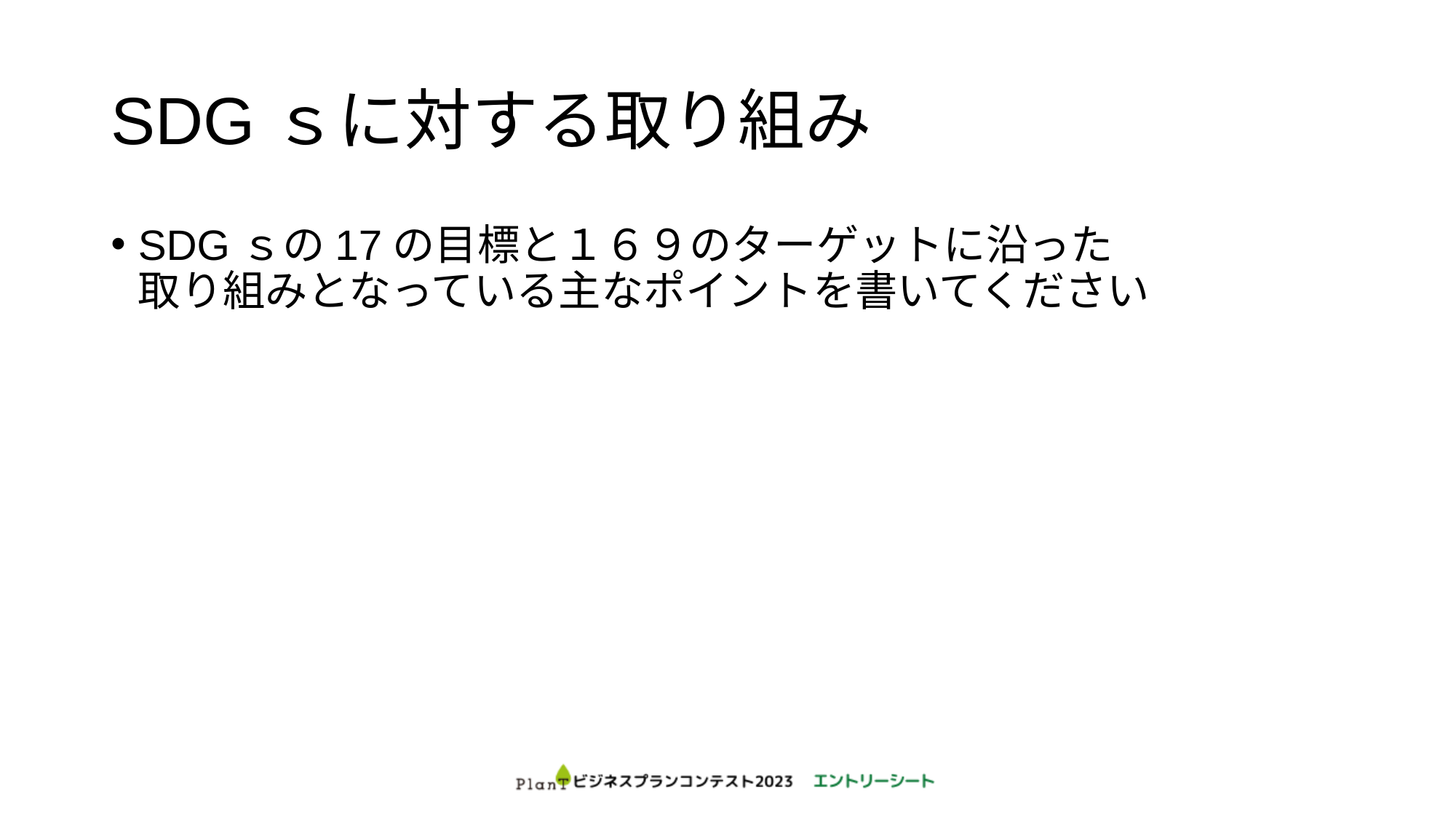

# SDGｓに対する取り組み
SDGｓの17の目標と１６９のターゲットに沿った
取り組みとなっている主なポイントを書いてください